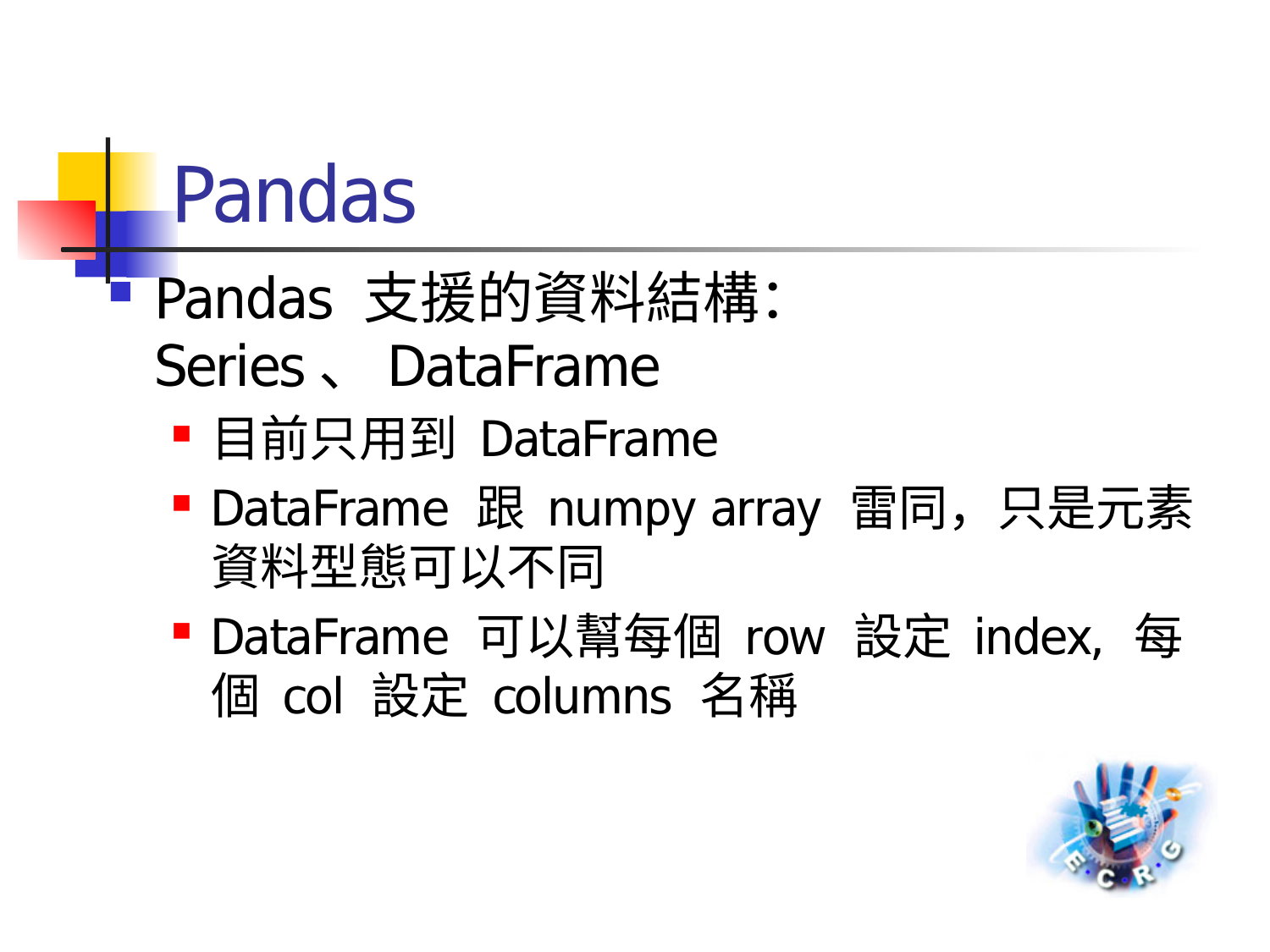

# Pandas
Pandas 支援的資料結構：Series、DataFrame
目前只用到 DataFrame
DataFrame 跟 numpy array 雷同，只是元素資料型態可以不同
DataFrame 可以幫每個 row 設定 index, 每個 col 設定 columns 名稱